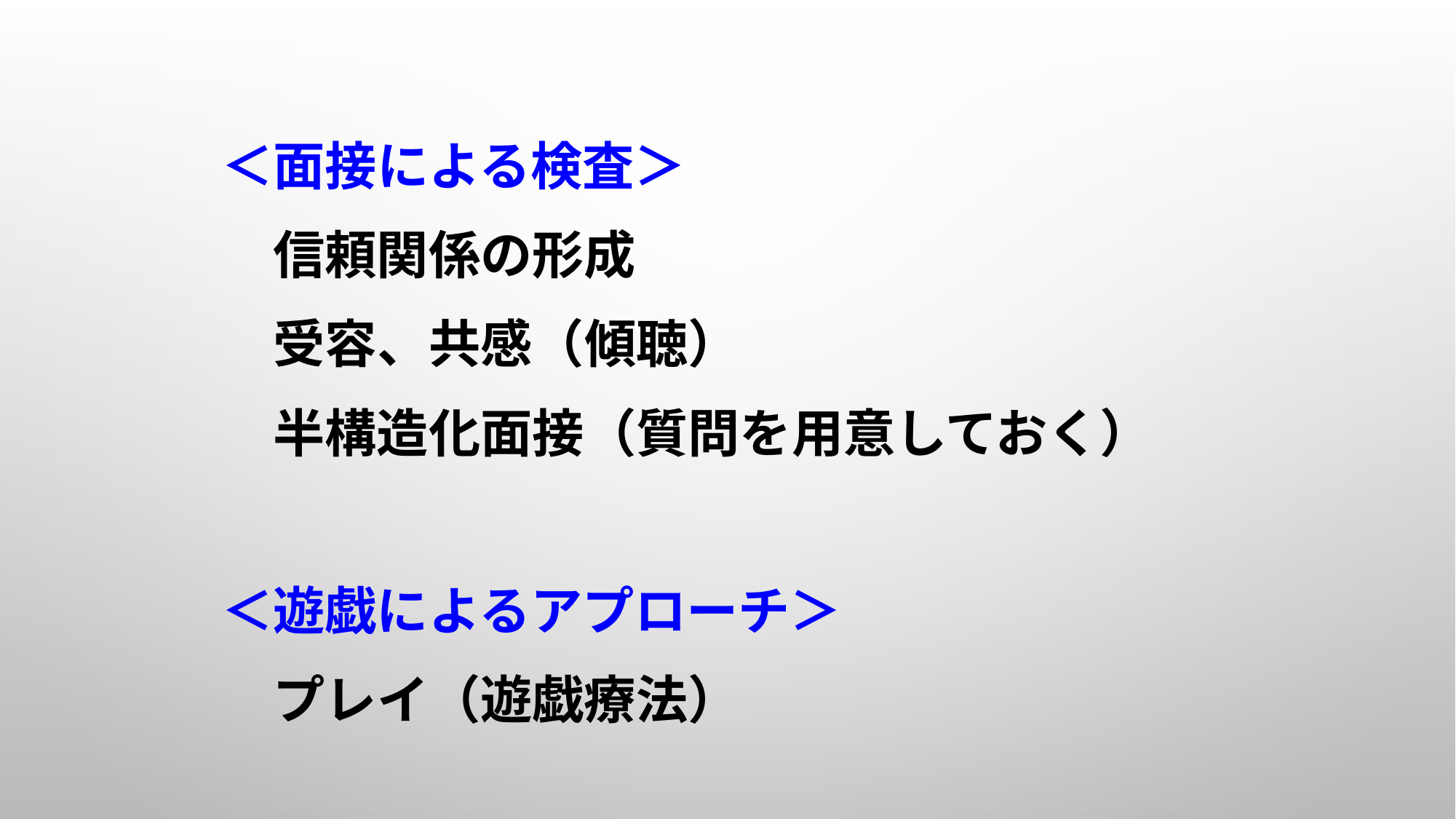

＜面接による検査＞
　信頼関係の形成
　受容、共感（傾聴）
　半構造化面接（質問を用意しておく）

＜遊戯によるアプローチ＞
　プレイ（遊戯療法）